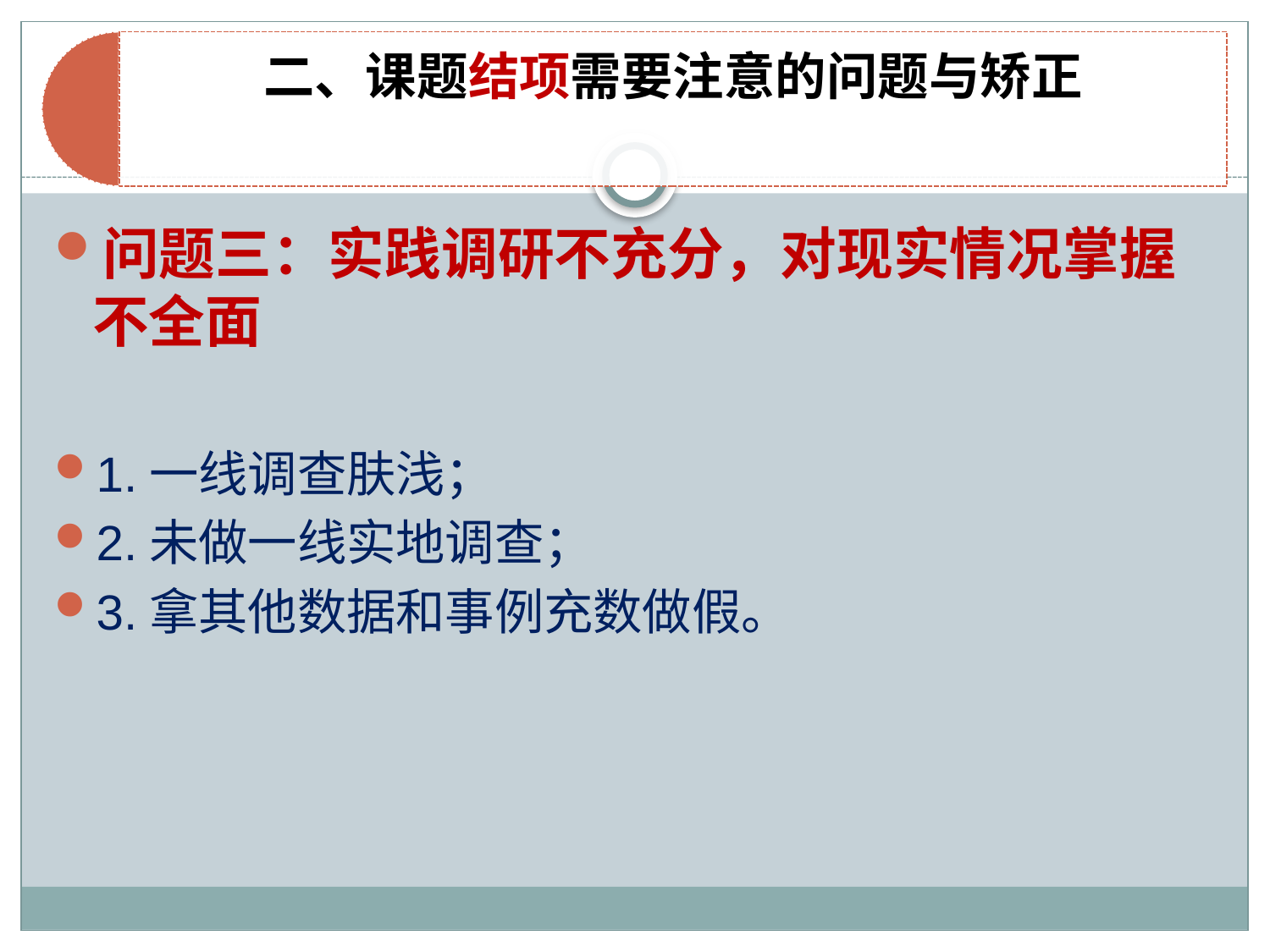

二、课题结项需要注意的问题与矫正
问题三：实践调研不充分，对现实情况掌握不全面

1.一线调查肤浅；
2.未做一线实地调查；
3.拿其他数据和事例充数做假。